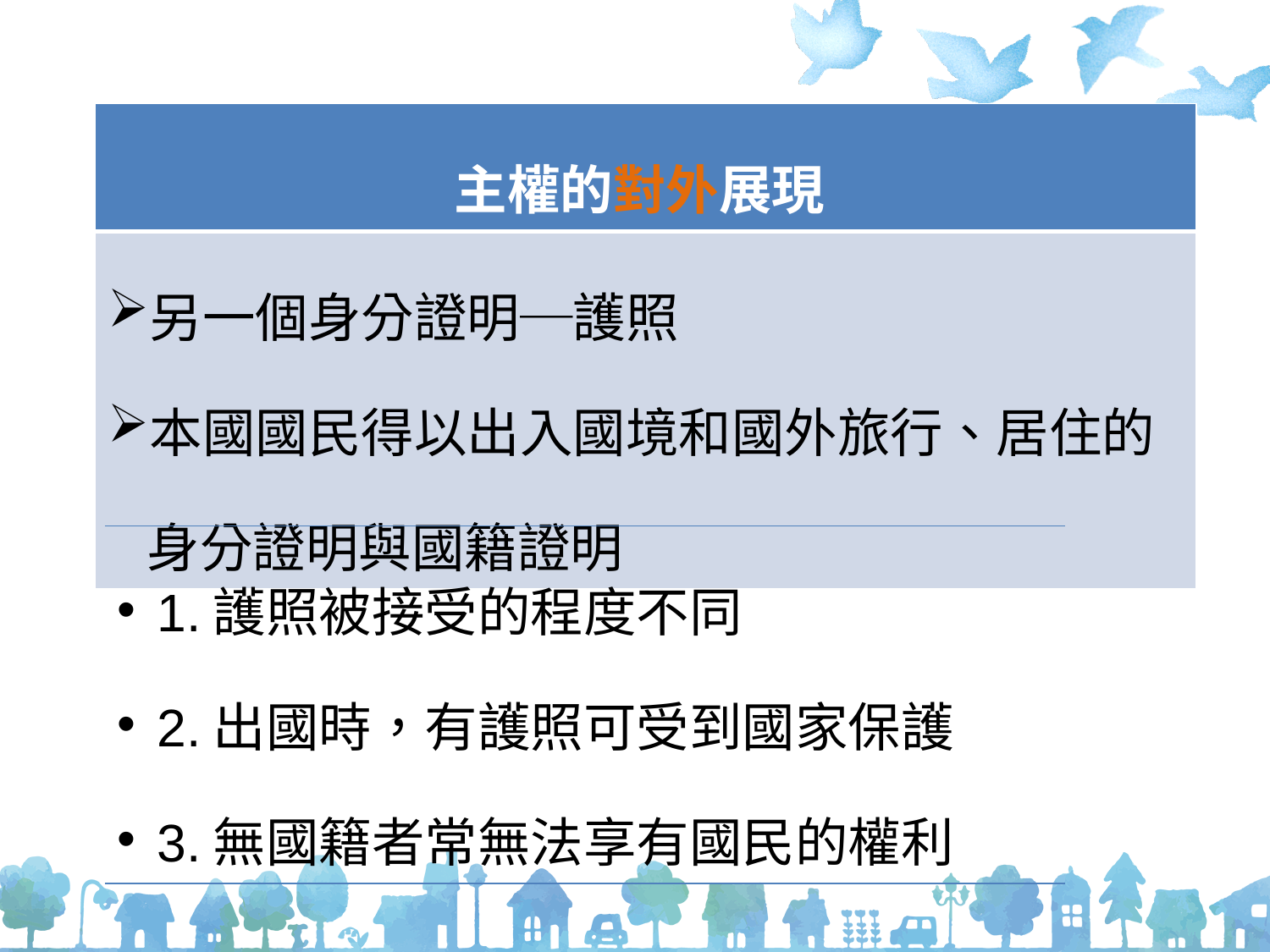

| 主權的對外展現 |
| --- |
| 另一個身分證明─護照 本國國民得以出入國境和國外旅行、居住的身分證明與國籍證明 |
| 1.護照被接受的程度不同 2.出國時，有護照可受到國家保護 3.無國籍者常無法享有國民的權利 |
| --- |